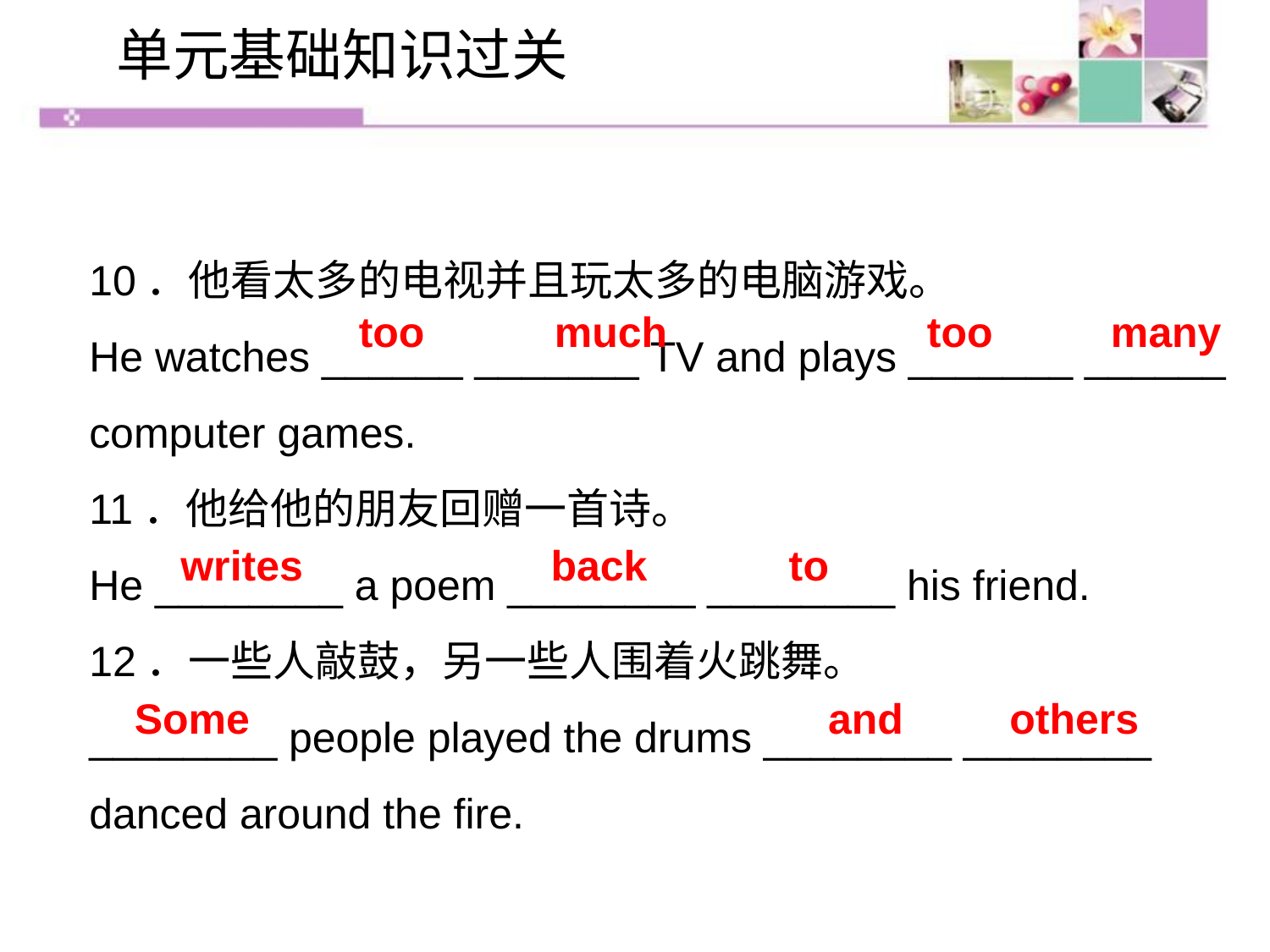

单元基础知识过关
10．他看太多的电视并且玩太多的电脑游戏。
He watches ______ _______ TV and plays _______ ______ computer games.
11．他给他的朋友回赠一首诗。
He ________ a poem ________ ________ his friend.
12．一些人敲鼓，另一些人围着火跳舞。
________ people played the drums ________ ________ danced around the fire.
too           much                      too          many
writes                     back            to
Some                                                 and         others